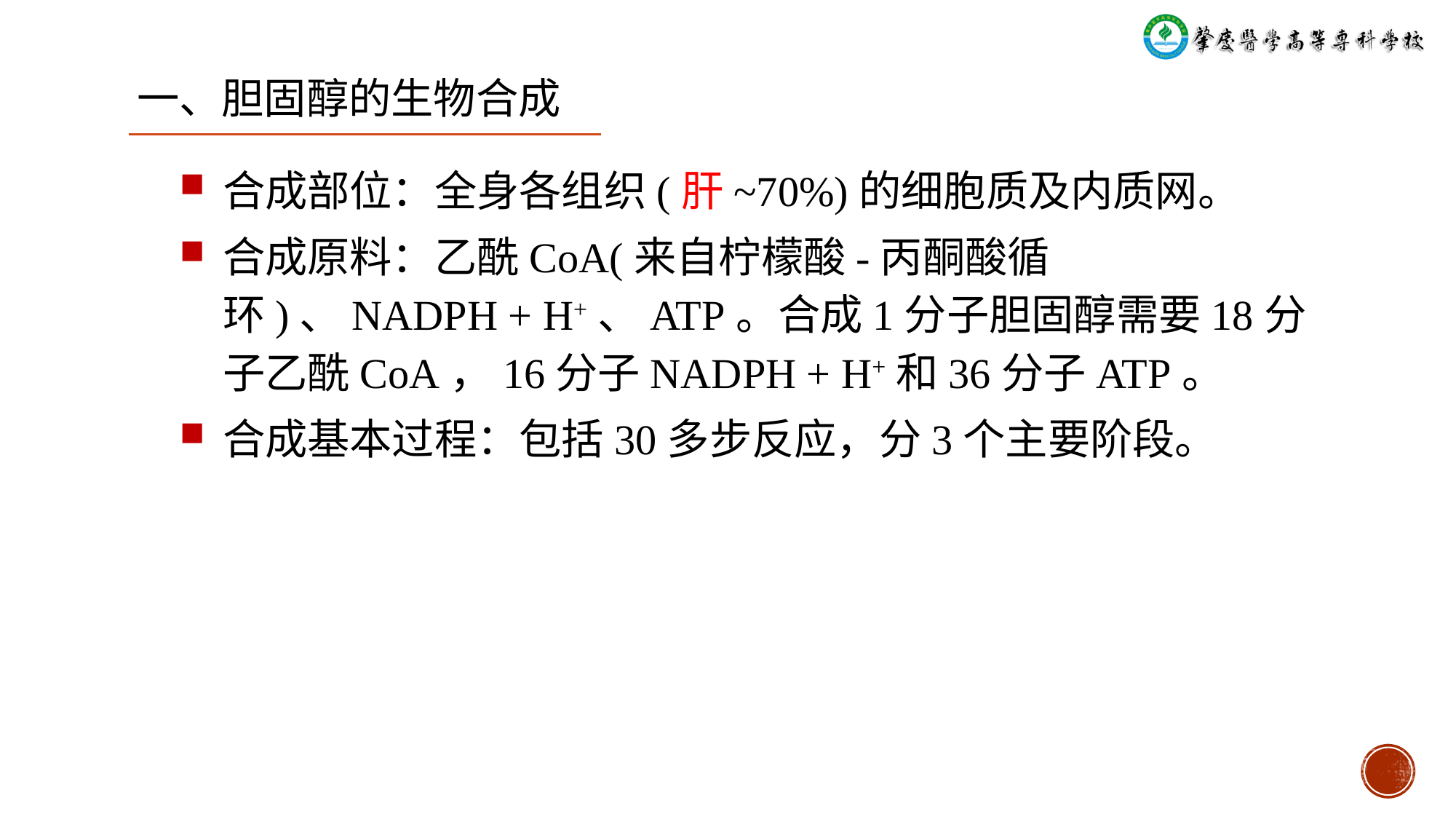

# 一、胆固醇的生物合成
合成部位：全身各组织(肝~70%)的细胞质及内质网。
合成原料：乙酰CoA(来自柠檬酸-丙酮酸循环)、NADPH + H+、ATP。合成1分子胆固醇需要18分子乙酰CoA，16分子NADPH + H+和36分子ATP。
合成基本过程：包括30多步反应，分3个主要阶段。